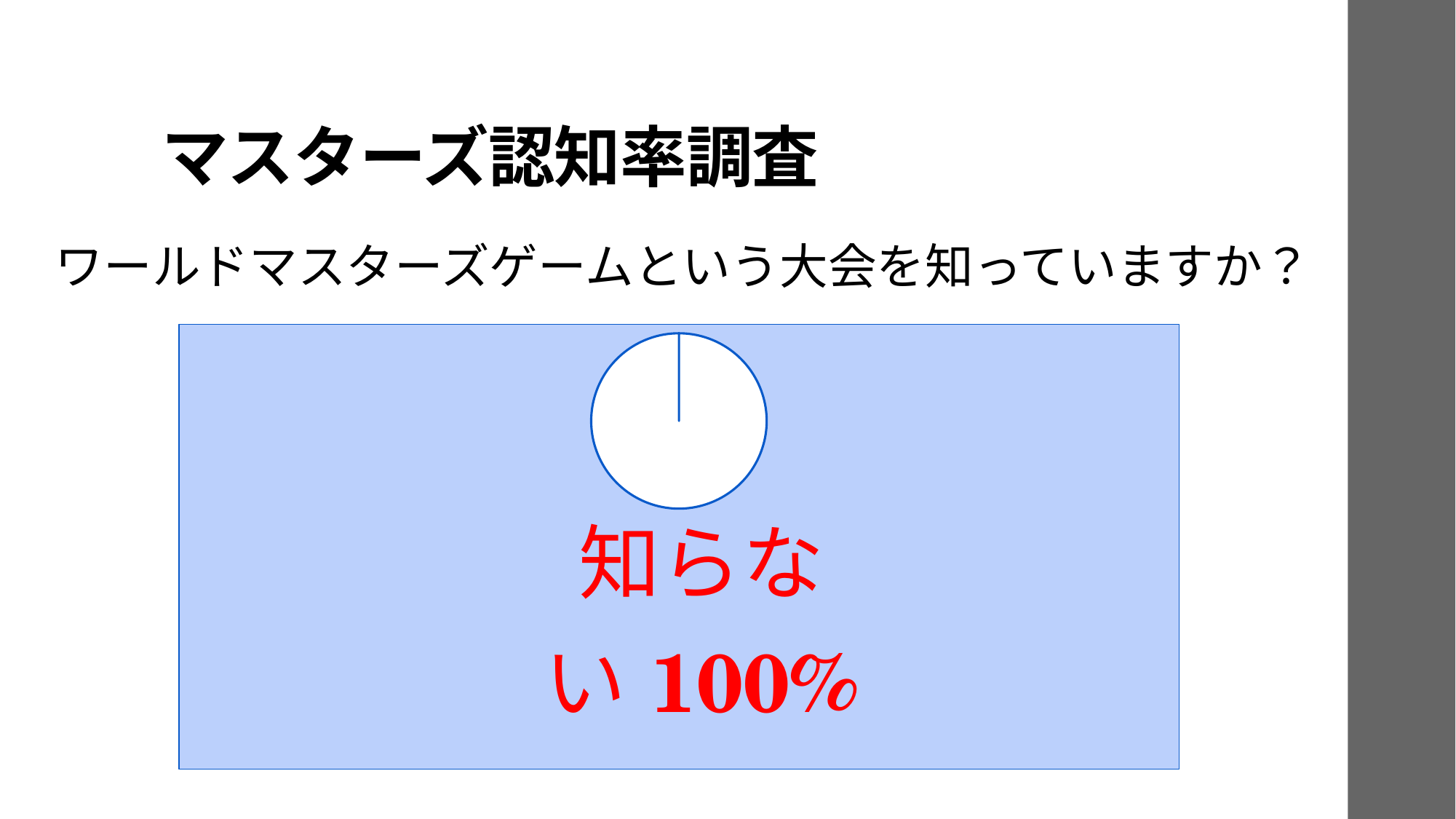

# マスターズ認知率調査
ワールドマスターズゲームという大会を知っていますか？

### Chart

| Category | 認知率 |
|---|---|
| 知っている | 0.0 |
| 知らない | 105.0 |